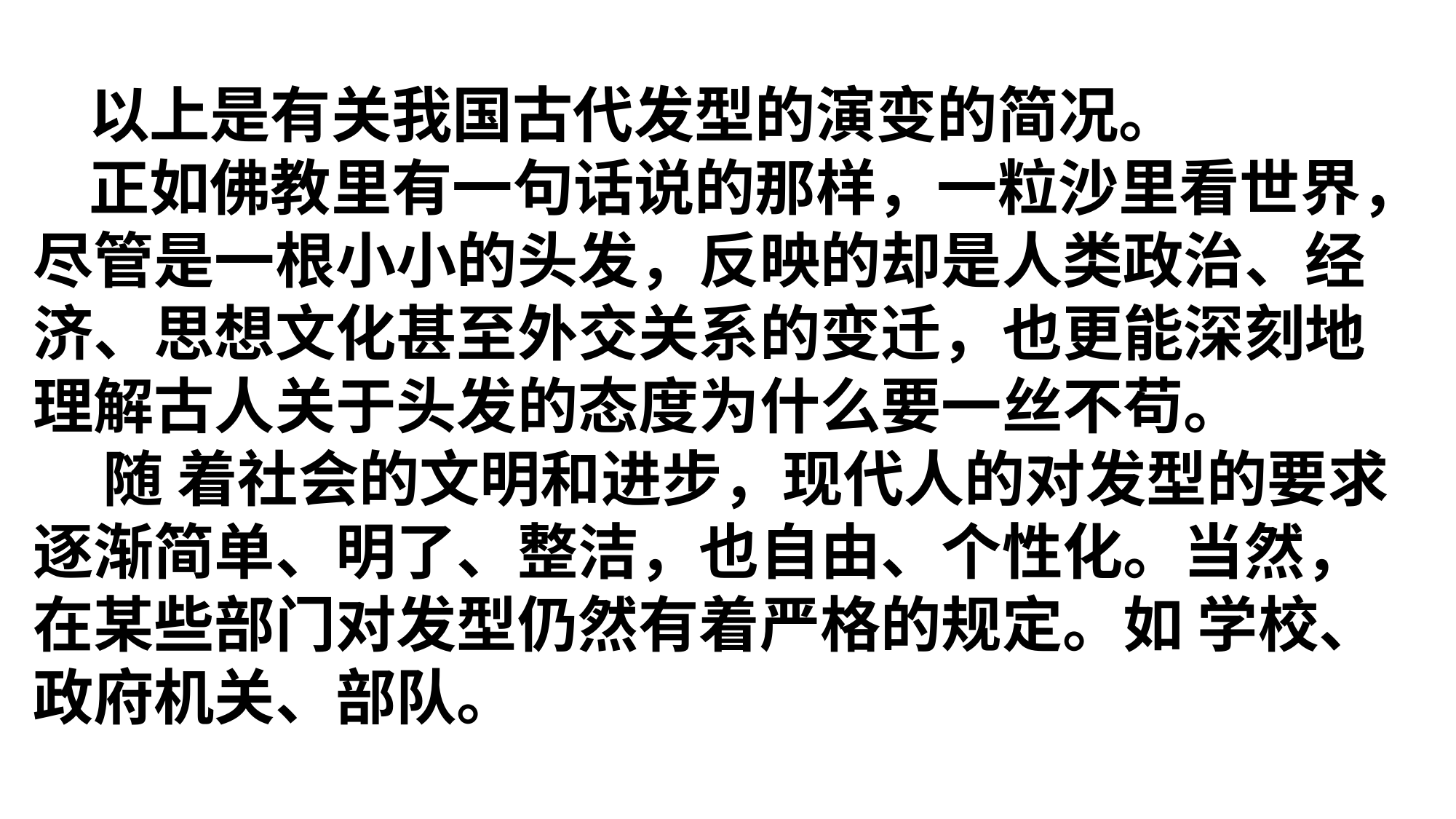

以上是有关我国古代发型的演变的简况。
   正如佛教里有一句话说的那样，一粒沙里看世界，尽管是一根小小的头发，反映的却是人类政治、经济、思想文化甚至外交关系的变迁，也更能深刻地理解古人关于头发的态度为什么要一丝不苟。
    随 着社会的文明和进步，现代人的对发型的要求逐渐简单、明了、整洁，也自由、个性化。当然，在某些部门对发型仍然有着严格的规定。如 学校、政府机关、部队。